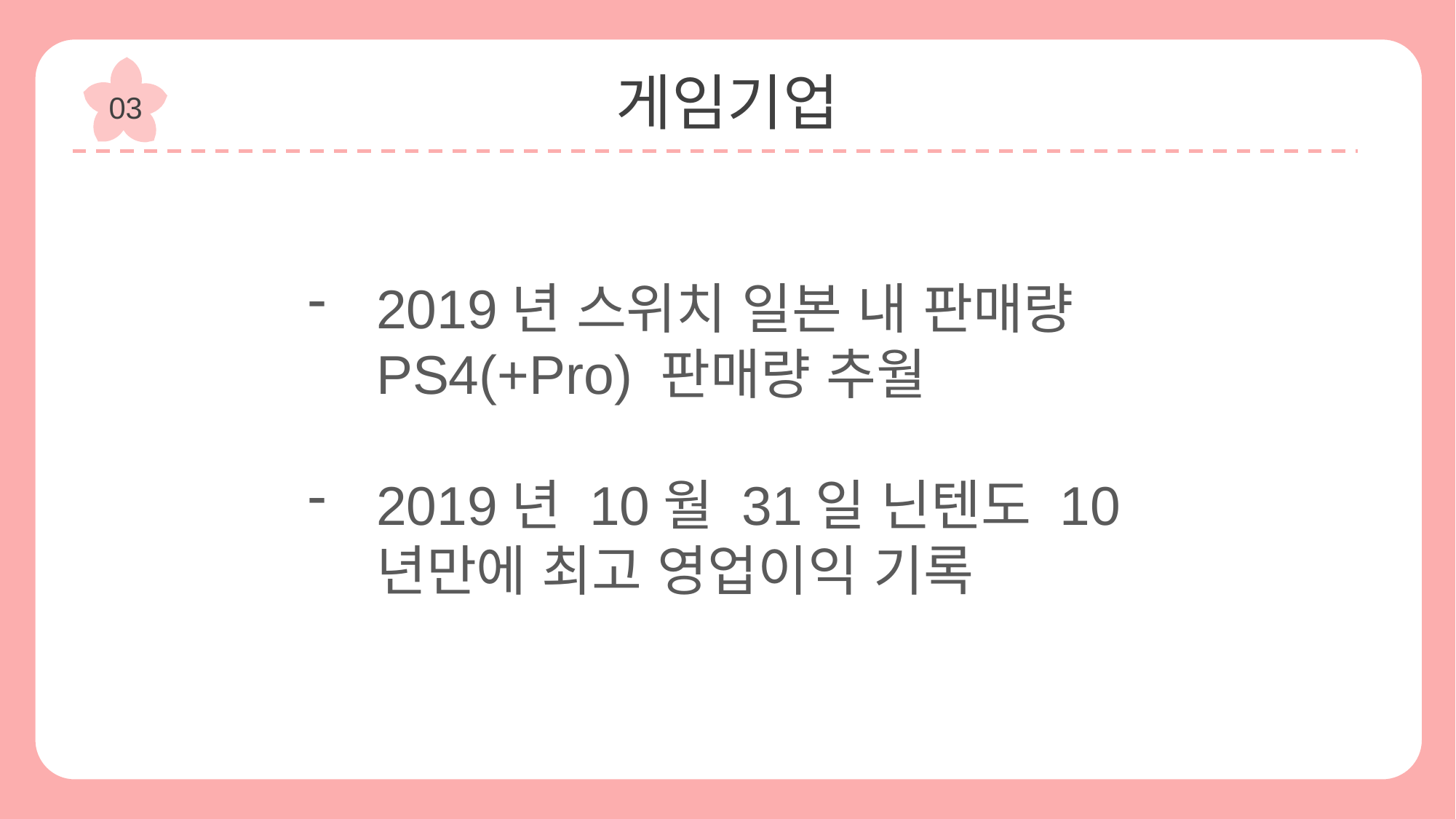

게임기업

03
2019년 스위치 일본 내 판매량 PS4(+Pro) 판매량 추월

2019년 10월 31일 닌텐도 10년만에 최고 영업이익 기록